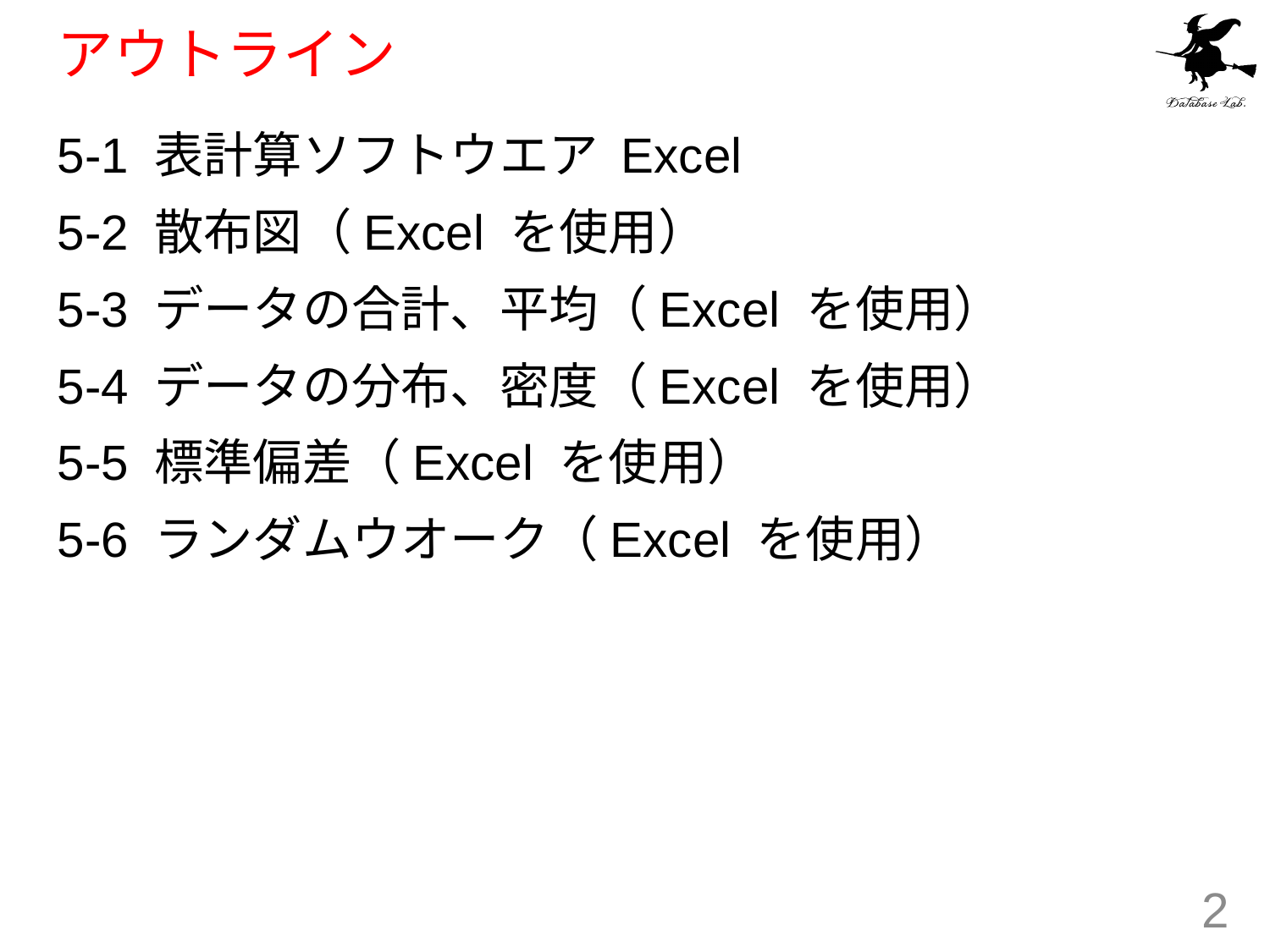

# アウトライン
5-1 表計算ソフトウエア Excel
5-2 散布図（Excel を使用）
5-3 データの合計、平均（Excel を使用）
5-4 データの分布、密度（Excel を使用）
5-5 標準偏差（Excel を使用）
5-6 ランダムウオーク（Excel を使用）
2